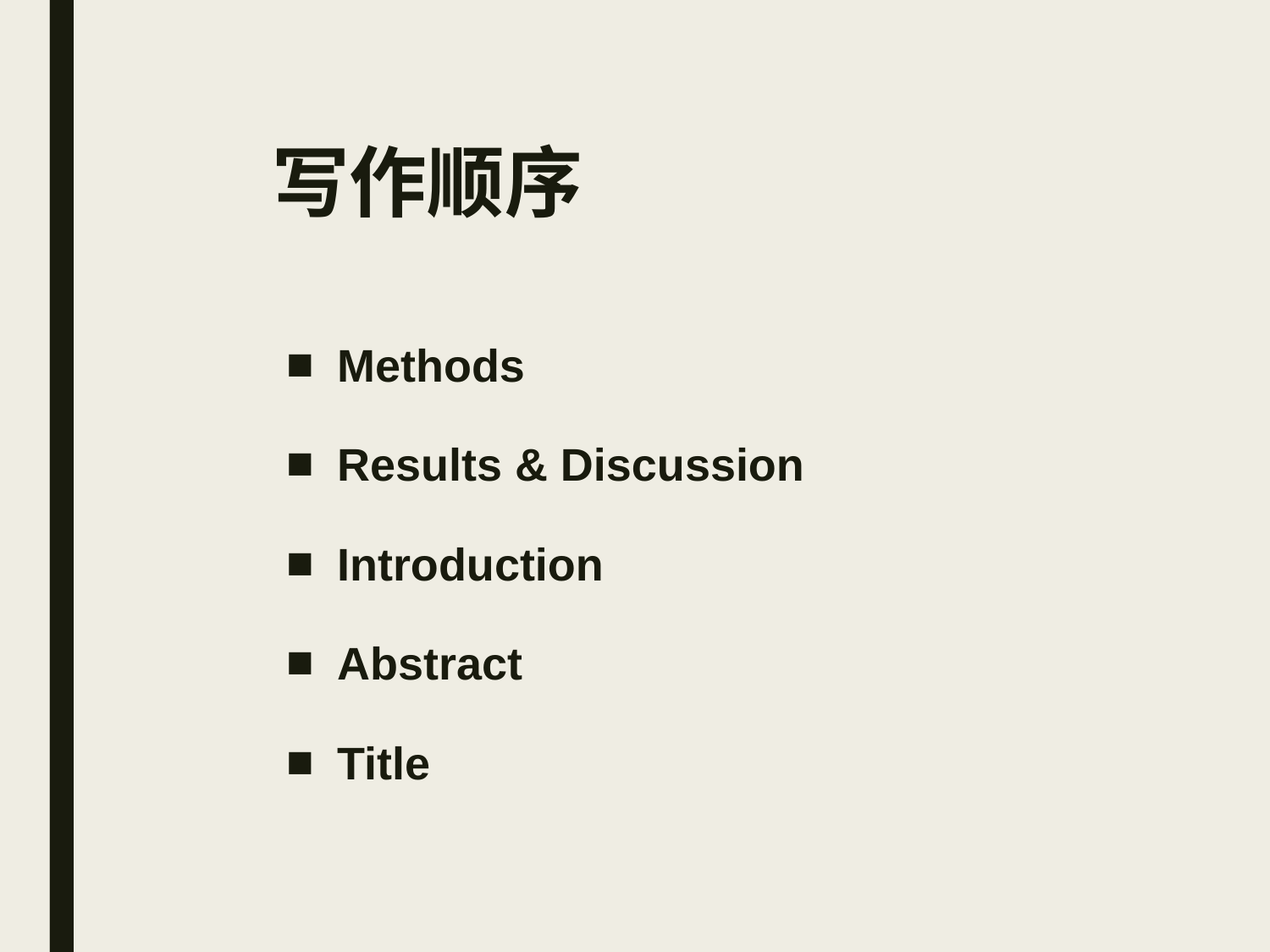

# 写作顺序
Methods
Results & Discussion
Introduction
Abstract
Title